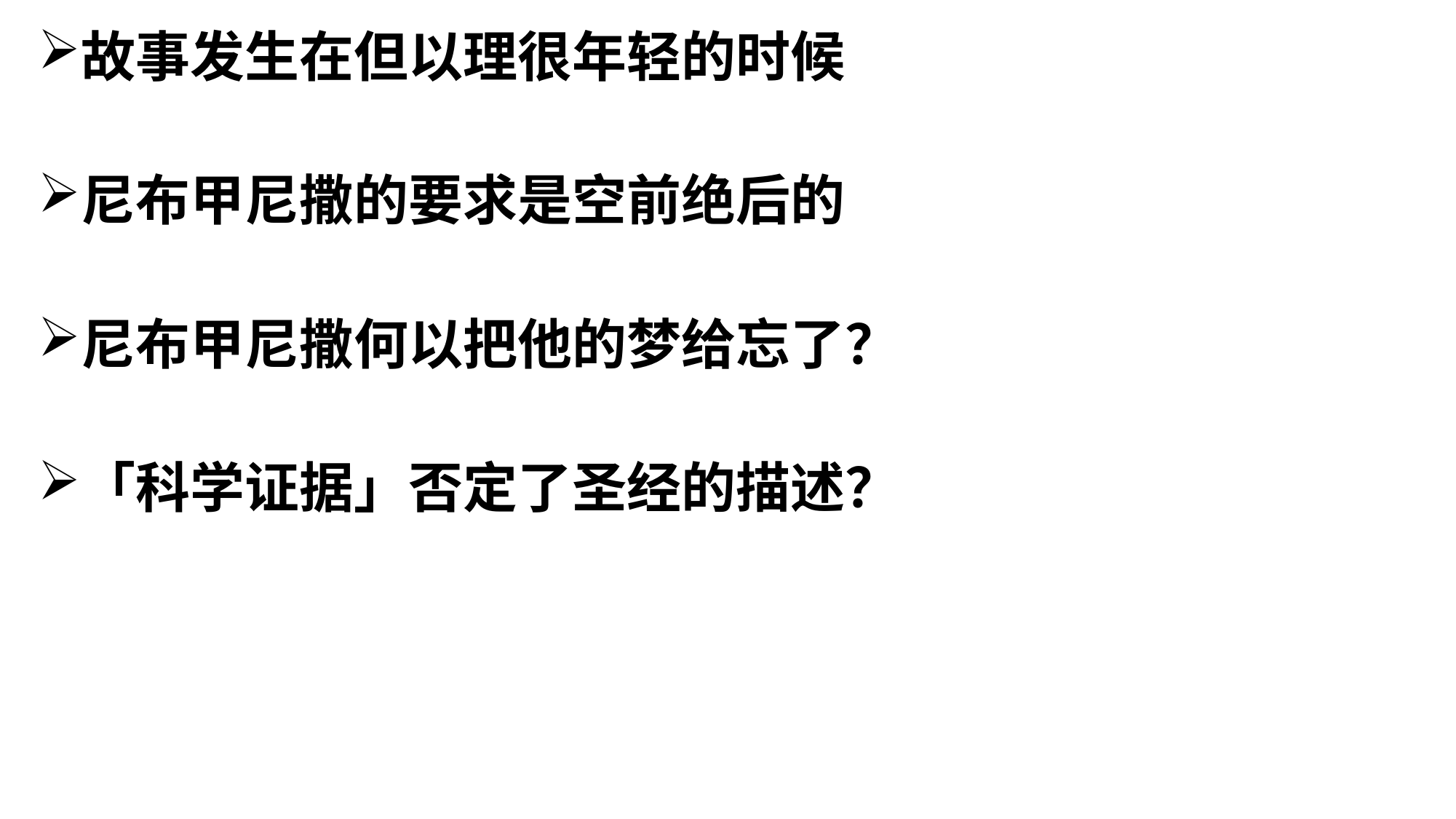

故事发生在但以理很年轻的时候

尼布甲尼撒的要求是空前绝后的

尼布甲尼撒何以把他的梦给忘了？

「科学证据」否定了圣经的描述？